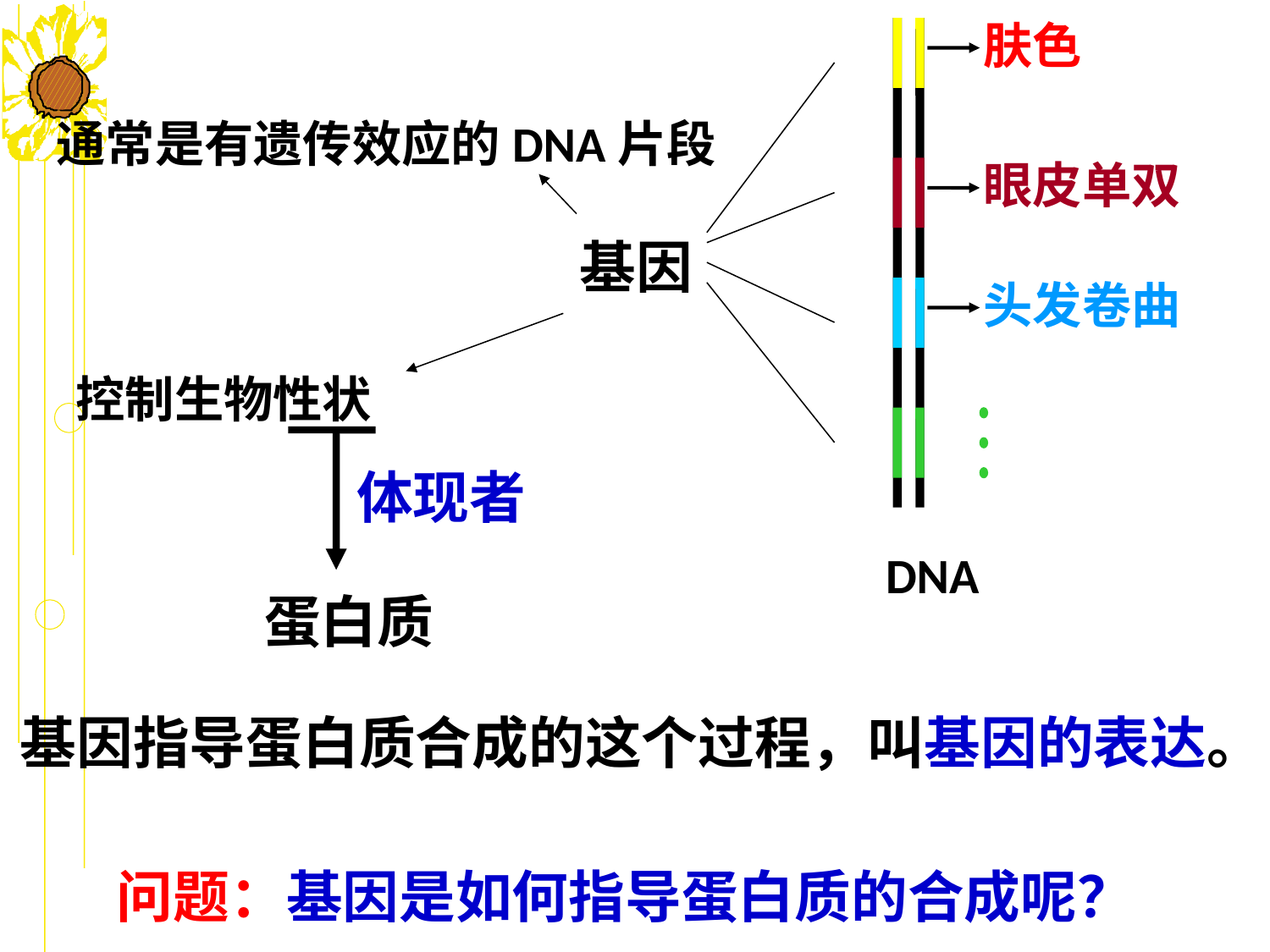

肤色

通常是有遗传效应的DNA片段

眼皮单双

基因

头发卷曲

控制生物性状

体现者
蛋白质
DNA
基因指导蛋白质合成的这个过程，叫基因的表达。
问题：基因是如何指导蛋白质的合成呢？